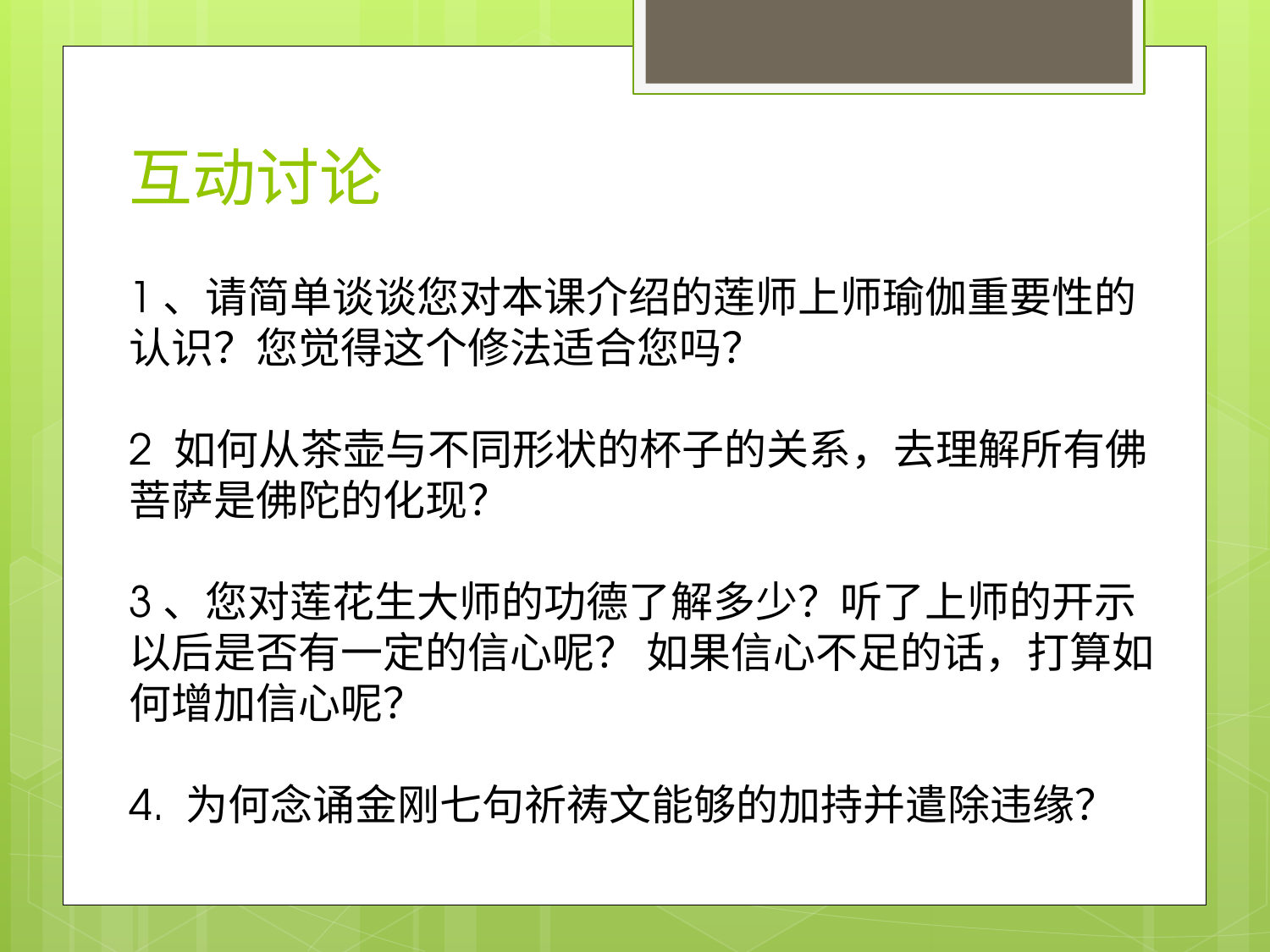

# 互动讨论
1、请简单谈谈您对本课介绍的莲师上师瑜伽重要性的认识？您觉得这个修法适合您吗？

2 如何从茶壶与不同形状的杯子的关系，去理解所有佛菩萨是佛陀的化现？

3、您对莲花生大师的功德了解多少？听了上师的开示以后是否有一定的信心呢？ 如果信心不足的话，打算如何增加信心呢？

4. 为何念诵金刚七句祈祷文能够的加持并遣除违缘？